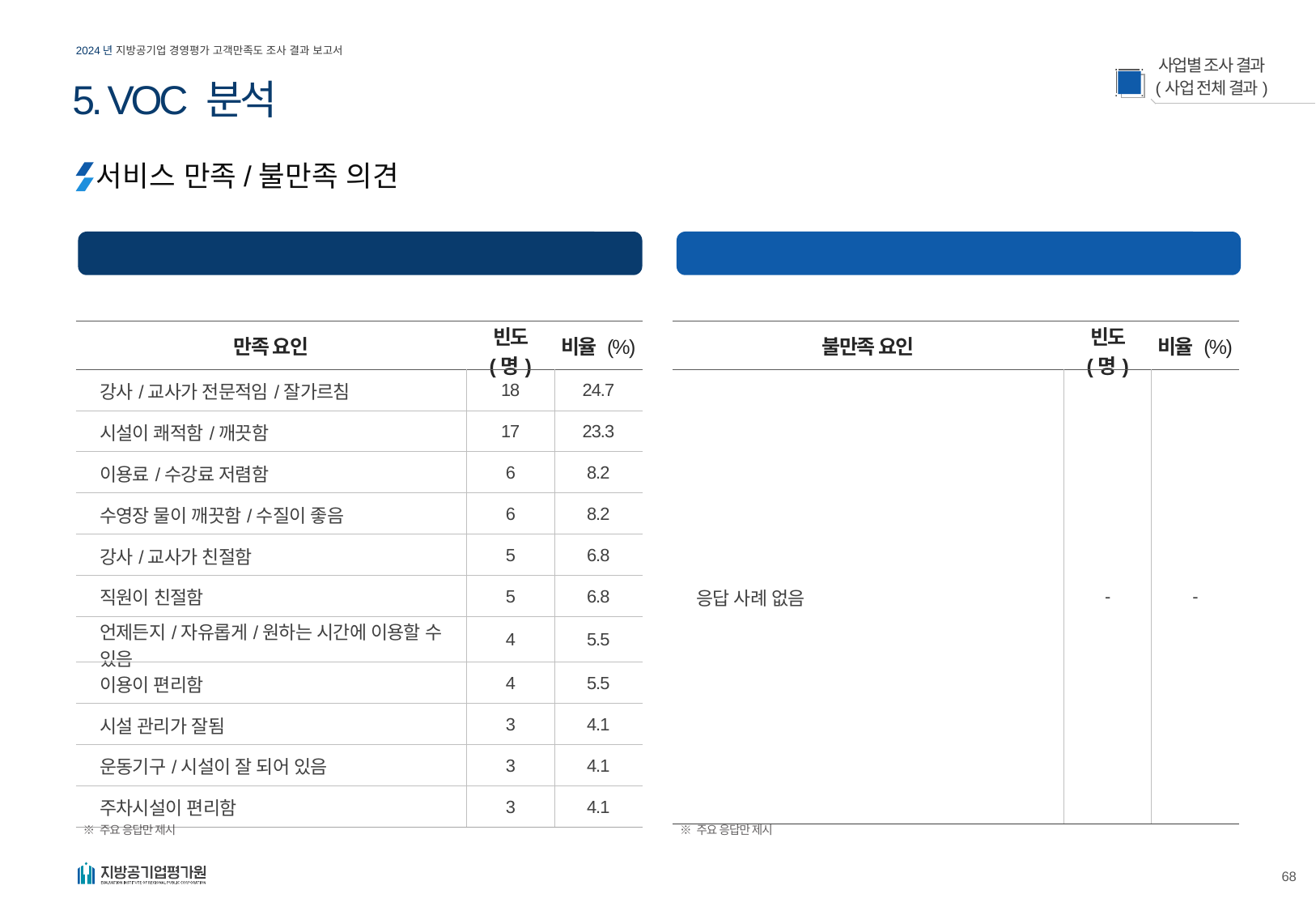

5. VOC 분석
서비스 만족/불만족 의견

서비스 만족 주요 VOC
서비스 불만족 주요 VOC
| 만족 요인 | 빈도 (명) | 비율 (%) |
| --- | --- | --- |
| 강사/교사가 전문적임/잘가르침 | 18 | 24.7 |
| 시설이 쾌적함/깨끗함 | 17 | 23.3 |
| 이용료/수강료 저렴함 | 6 | 8.2 |
| 수영장 물이 깨끗함/수질이 좋음 | 6 | 8.2 |
| 강사/교사가 친절함 | 5 | 6.8 |
| 직원이 친절함 | 5 | 6.8 |
| 언제든지/자유롭게/원하는 시간에 이용할 수 있음 | 4 | 5.5 |
| 이용이 편리함 | 4 | 5.5 |
| 시설 관리가 잘됨 | 3 | 4.1 |
| 운동기구/시설이 잘 되어 있음 | 3 | 4.1 |
| 주차시설이 편리함 | 3 | 4.1 |
| 불만족 요인 | 빈도 (명) | 비율 (%) |
| --- | --- | --- |
| 응답 사례 없음 | - | - |
※ 주요 응답만 제시
※ 주요 응답만 제시